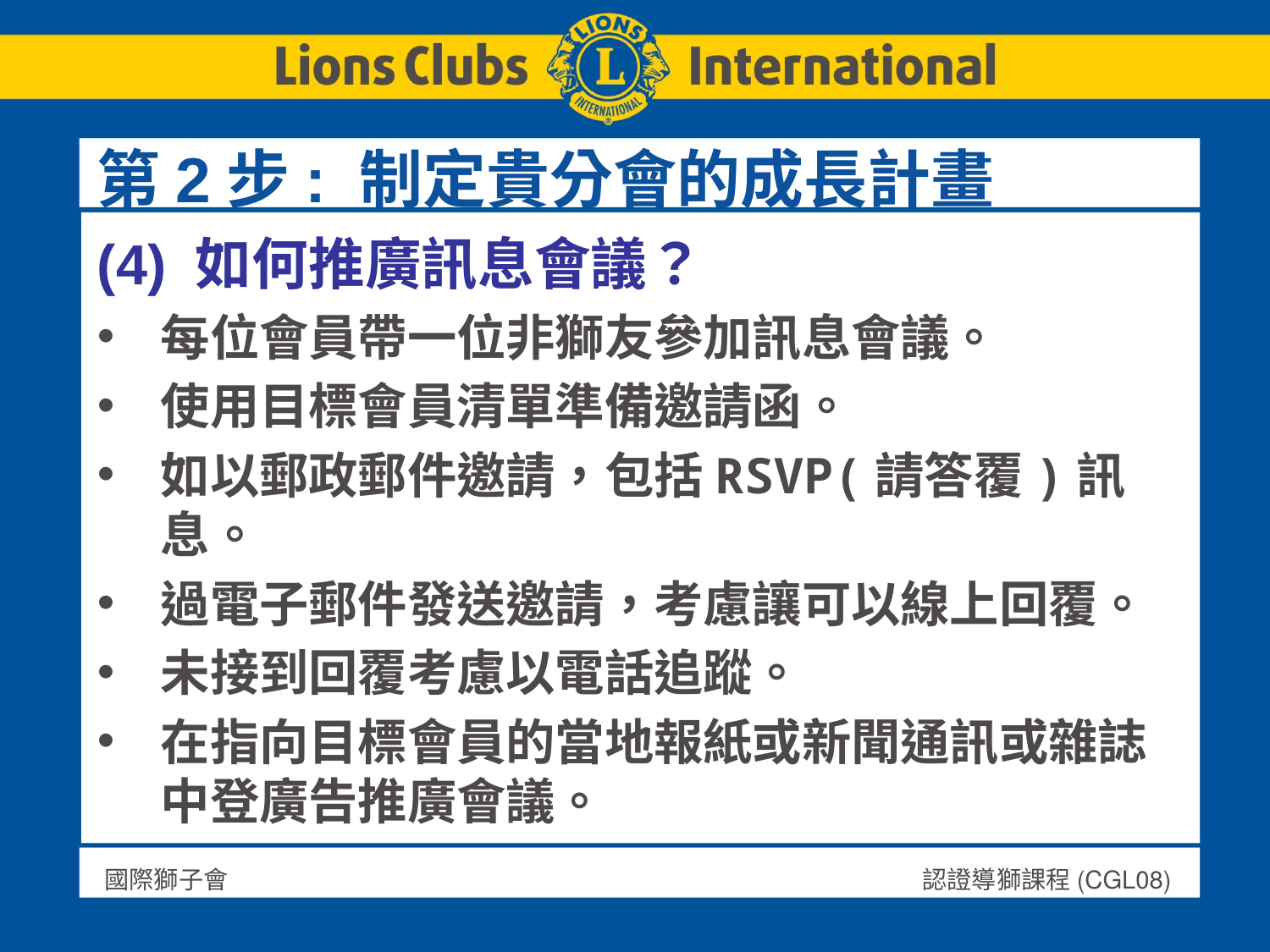

# 第2步: 制定貴分會的成長計畫
(4) 如何推廣訊息會議？
每位會員帶一位非獅友參加訊息會議。
使用目標會員清單準備邀請函。
如以郵政郵件邀請，包括RSVP(請答覆)訊息。
過電子郵件發送邀請，考慮讓可以線上回覆。
未接到回覆考慮以電話追蹤。
在指向目標會員的當地報紙或新聞通訊或雜誌中登廣告推廣會議。